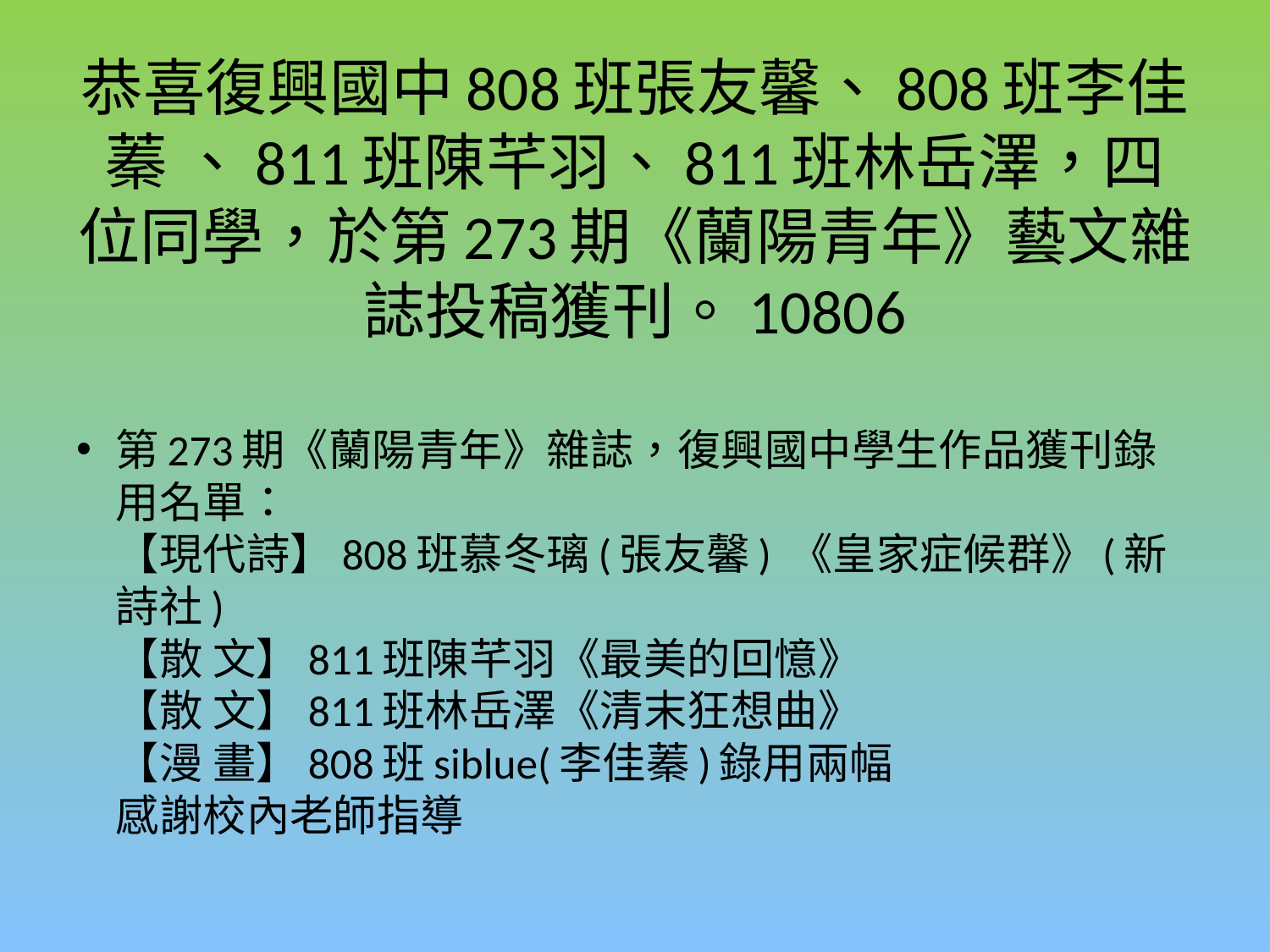

# 恭喜復興國中808班張友馨、808班李佳蓁 、811班陳芊羽、811班林岳澤，四位同學，於第273期《蘭陽青年》藝文雜誌投稿獲刊。10806
第273期《蘭陽青年》雜誌，復興國中學生作品獲刊錄用名單：
【現代詩】808班慕冬璃(張友馨) 《皇家症候群》(新詩社)
【散 文】811班陳芊羽《最美的回憶》
【散 文】811班林岳澤《清末狂想曲》
【漫 畫】808班siblue(李佳蓁)錄用兩幅
感謝校內老師指導